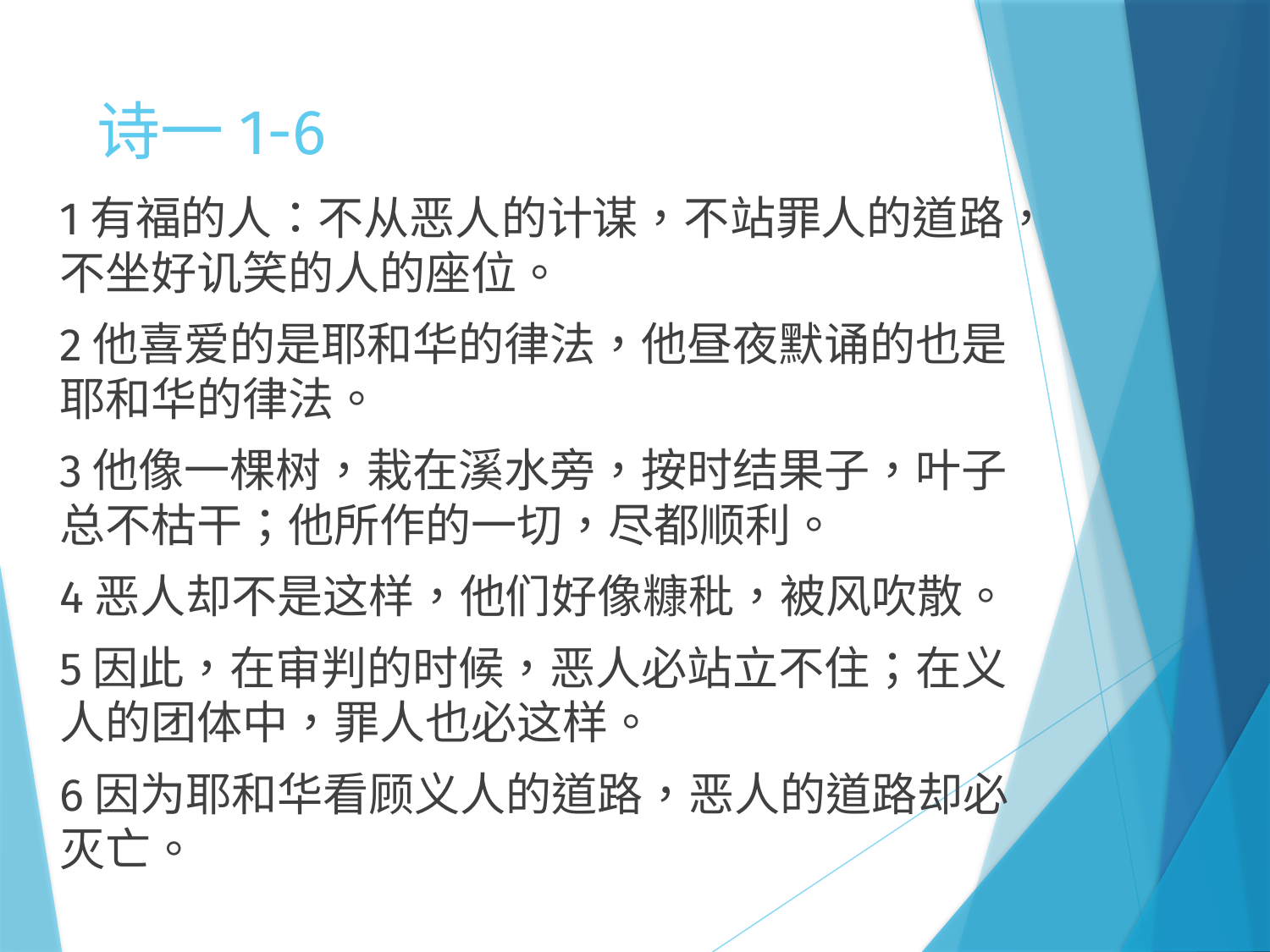

# 诗一1-6
1有福的人：不从恶人的计谋，不站罪人的道路，不坐好讥笑的人的座位。
2他喜爱的是耶和华的律法，他昼夜默诵的也是耶和华的律法。
3他像一棵树，栽在溪水旁，按时结果子，叶子总不枯干；他所作的一切，尽都顺利。
4恶人却不是这样，他们好像糠秕，被风吹散。
5因此，在审判的时候，恶人必站立不住；在义人的团体中，罪人也必这样。
6因为耶和华看顾义人的道路，恶人的道路却必灭亡。